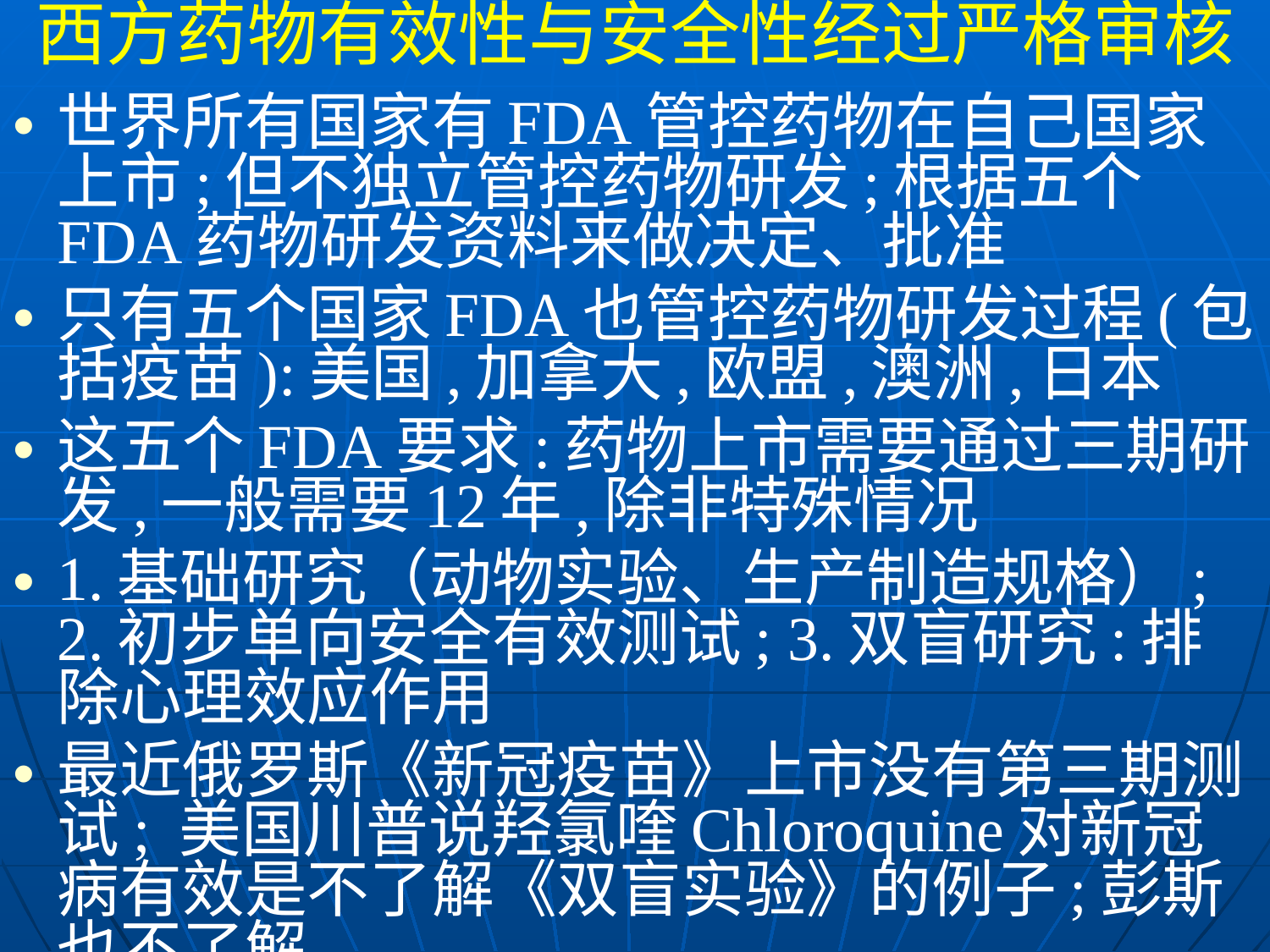

西方药物有效性与安全性经过严格审核
世界所有国家有FDA管控药物在自己国家上市;但不独立管控药物研发;根据五个FDA药物研发资料来做决定、批准
只有五个国家FDA也管控药物研发过程(包括疫苗):美国,加拿大,欧盟,澳洲,日本
这五个FDA要求:药物上市需要通过三期研发,一般需要12年,除非特殊情况
1.基础研究（动物实验、生产制造规格）; 2.初步单向安全有效测试; 3.双盲研究:排除心理效应作用
最近俄罗斯《新冠疫苗》上市没有第三期测试; 美国川普说羟氯喹Chloroquine对新冠病有效是不了解《双盲实验》的例子;彭斯也不了解